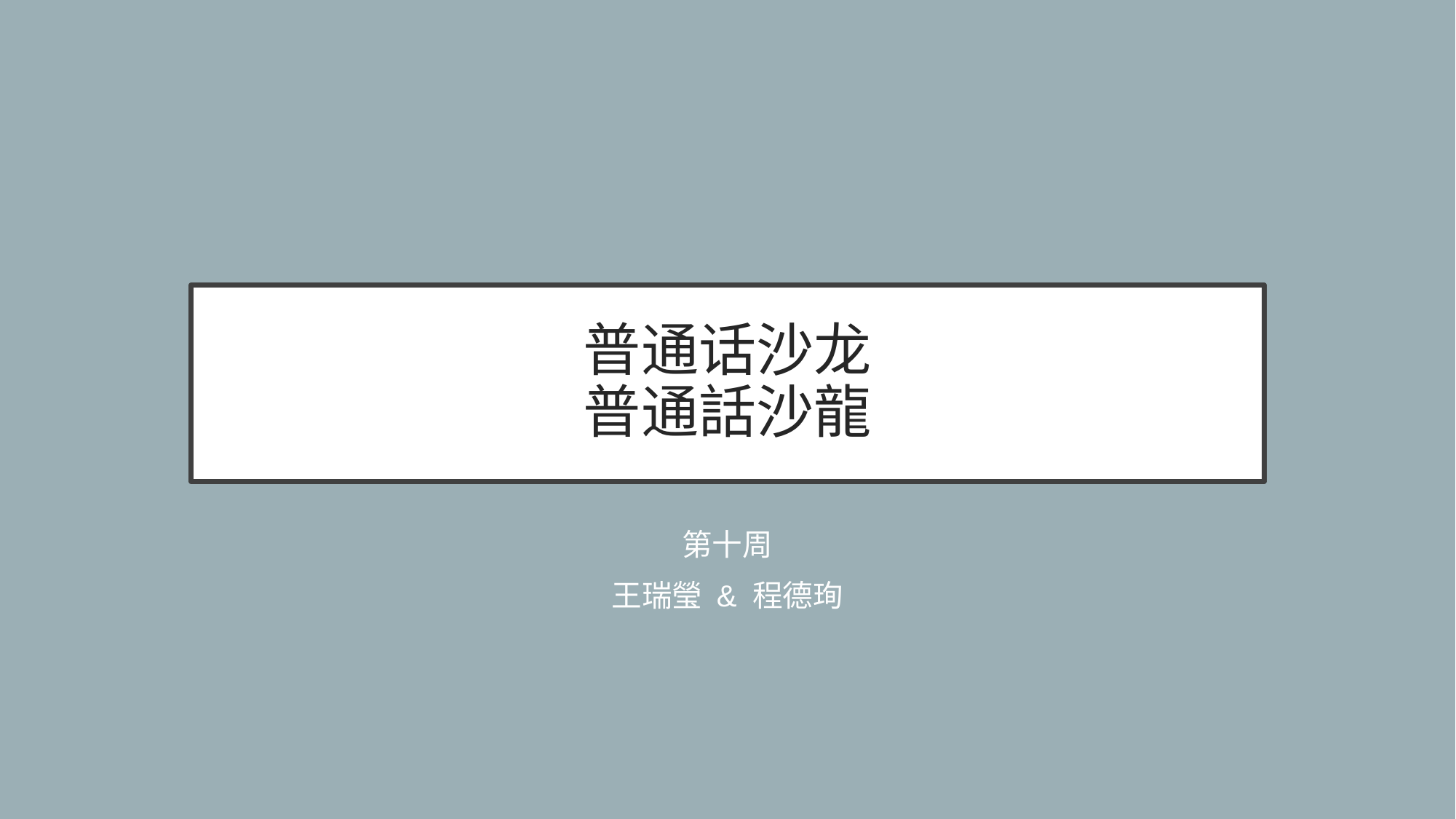

# 普通话沙龙 普通話沙龍
第十周
王瑞瑩 & 程德珣